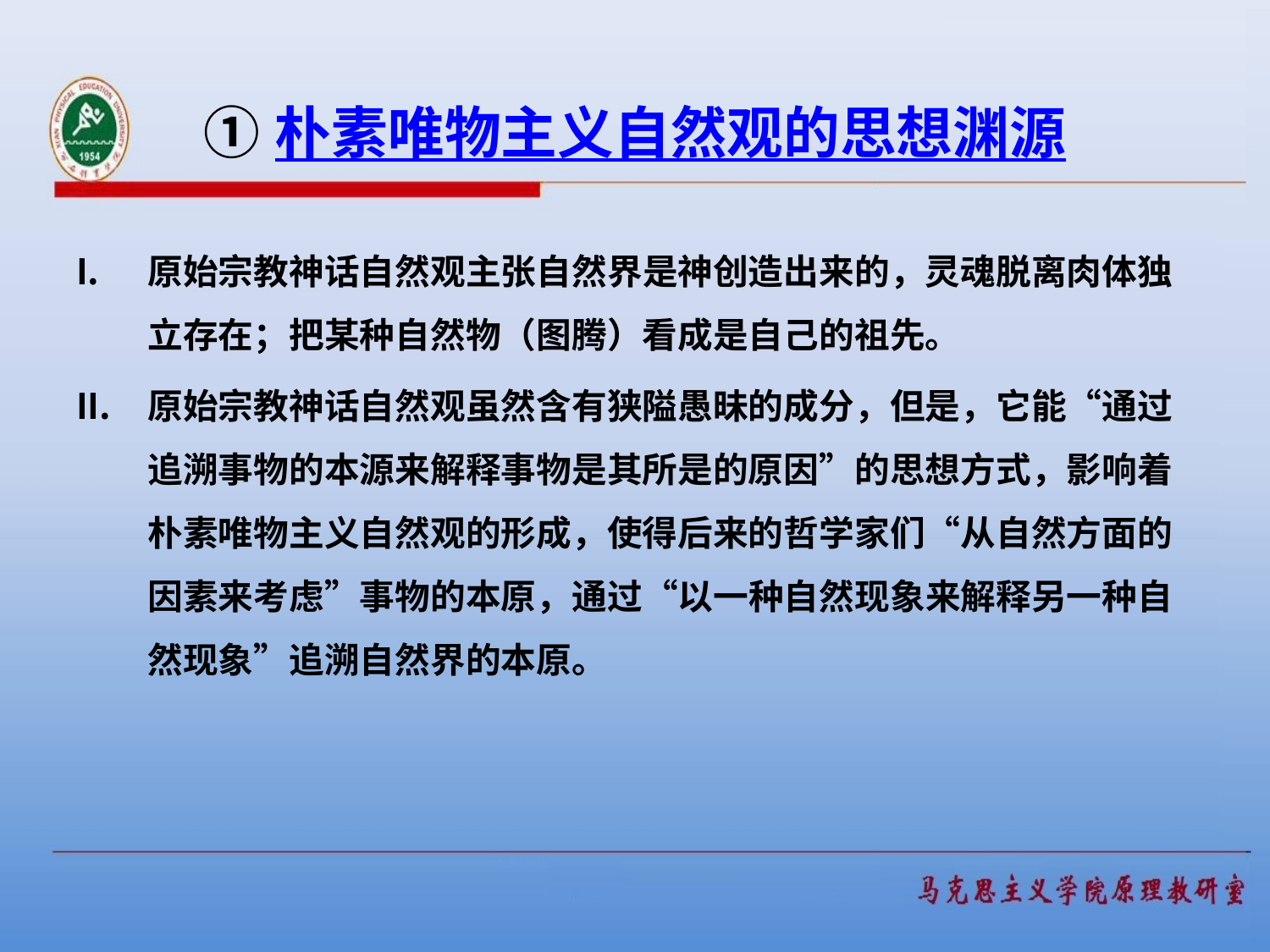

# 朴素唯物主义自然观的思想渊源
原始宗教神话自然观主张自然界是神创造出来的，灵魂脱离肉体独立存在；把某种自然物（图腾）看成是自己的祖先。
原始宗教神话自然观虽然含有狭隘愚昧的成分，但是，它能“通过追溯事物的本源来解释事物是其所是的原因”的思想方式，影响着朴素唯物主义自然观的形成，使得后来的哲学家们“从自然方面的因素来考虑”事物的本原，通过“以一种自然现象来解释另一种自然现象”追溯自然界的本原。